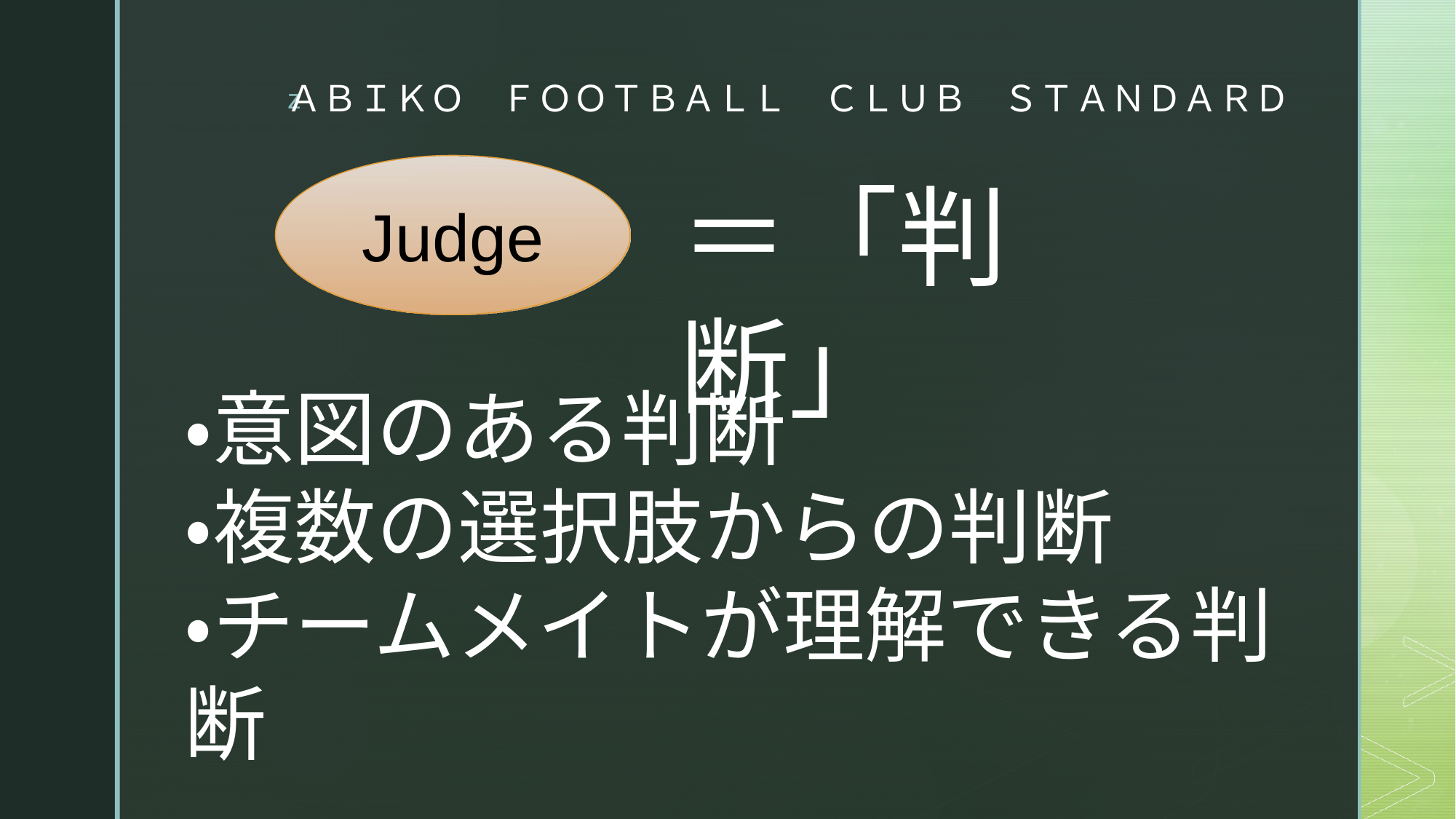

# ＡＢＩＫＯ　ＦＯＯＴＢＡＬＬ　ＣＬＵＢ　ＳＴＡＮＤＡＲＤ
Judge
＝「判断」
・意図のある判断
・複数の選択肢からの判断
・チームメイトが理解できる判断